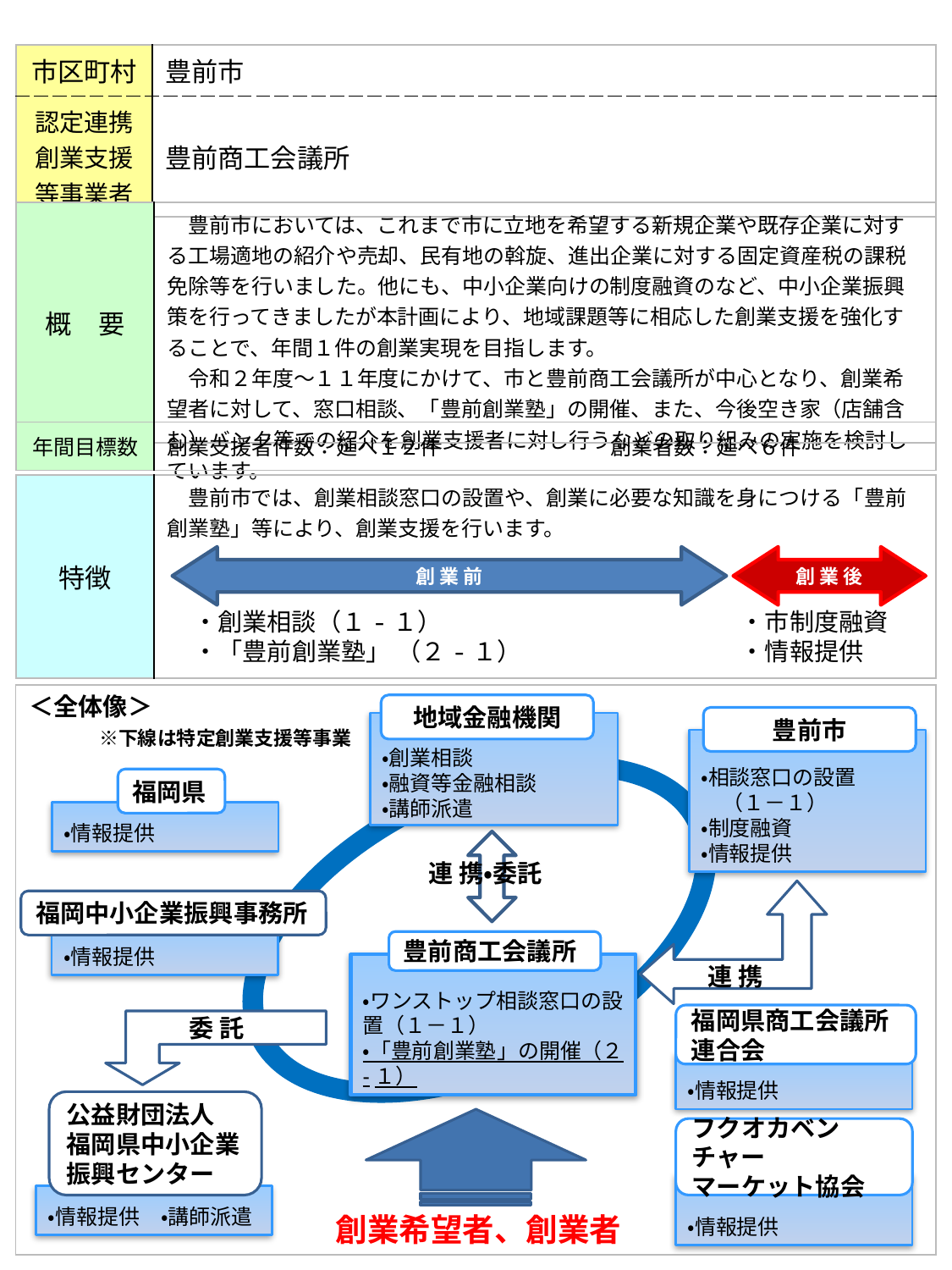

| 市区町村 | 豊前市 |
| --- | --- |
| 認定連携創業支援等事業者 | 豊前商工会議所 |
| 概　要 | 豊前市においては、これまで市に立地を希望する新規企業や既存企業に対する工場適地の紹介や売却、民有地の斡旋、進出企業に対する固定資産税の課税免除等を行いました。他にも、中小企業向けの制度融資のなど、中小企業振興策を行ってきましたが本計画により、地域課題等に相応した創業支援を強化することで、年間１件の創業実現を目指します。　 　令和２年度～１１年度にかけて、市と豊前商工会議所が中心となり、創業希望者に対して、窓口相談、「豊前創業塾」の開催、また、今後空き家（店舗含む）バンク等での紹介を創業支援者に対し行うなどの取り組みの実施を検討しています。 |
| --- | --- |
| 年間目標数 | 創業支援者件数：延べ１２件　　　　　　　　創業者数：延べ６件 |
| --- | --- |
| 特徴 | 豊前市では、創業相談窓口の設置や、創業に必要な知識を身につける「豊前創業塾」等により、創業支援を行います。 |
| --- | --- |
創 業 前
創 業 後
・創業相談（１-１）
・「豊前創業塾」 （２-１）
・市制度融資
・情報提供
    ＜全体像＞
　　　　※下線は特定創業支援等事業
|  |
| --- |
地域金融機関
豊前市

・創業相談
・融資等金融相談
・講師派遣
・相談窓口の設置
　（１－１）
・制度融資
・情報提供
福岡県

・情報提供

連 携・委託

福岡中小企業振興事務所
・情報提供
豊前商工会議所

・ワンストップ相談窓口の設置（１－１）
・「豊前創業塾」の開催（２-１）
連 携
福岡県商工会議所連合会
委 託

・情報提供
公益財団法人
福岡県中小企業振興センター
フクオカベンチャー
マーケット協会
・情報提供
・情報提供　・講師派遣
創業希望者、創業者